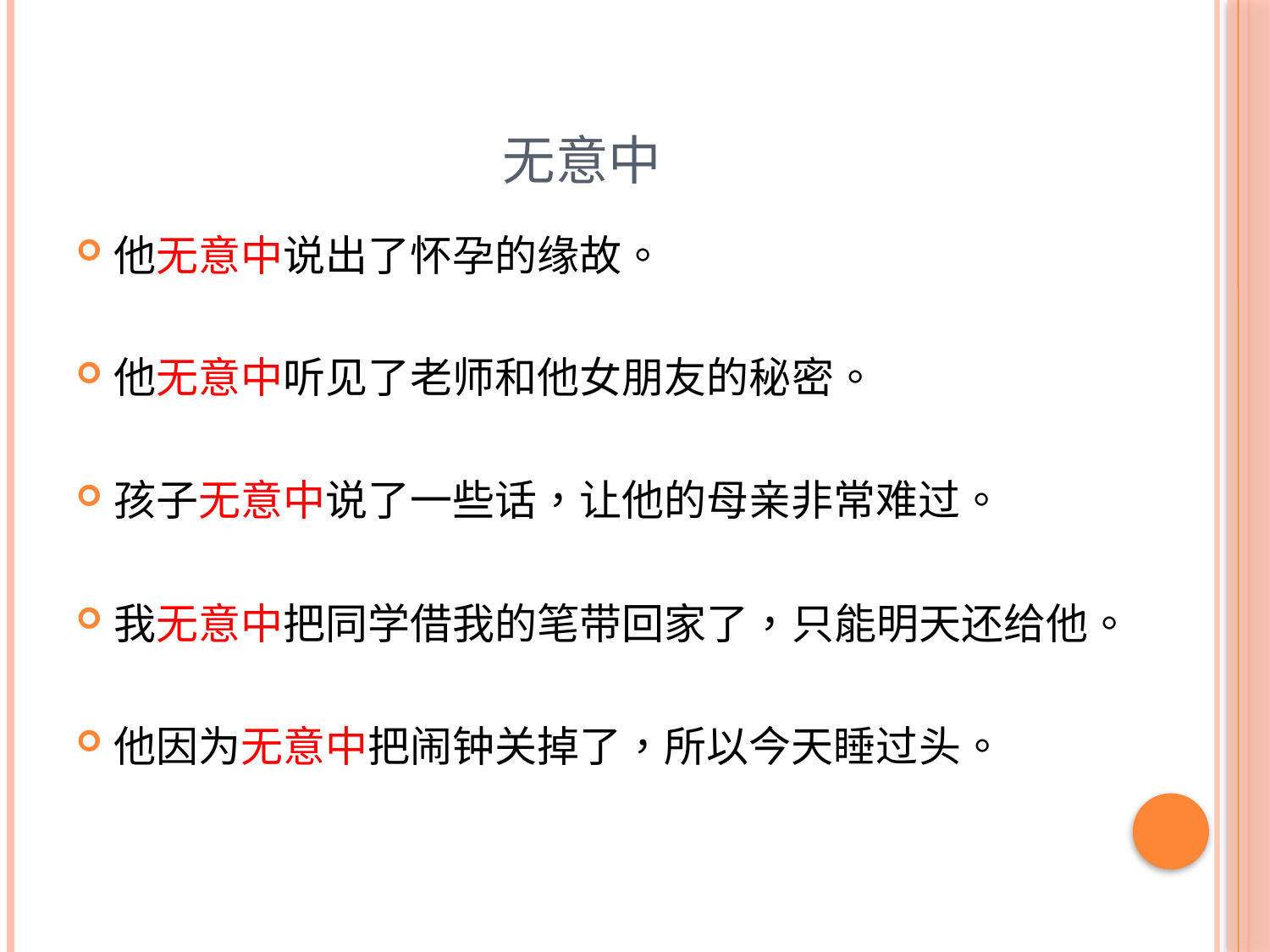

# 无意中
他无意中说出了怀孕的缘故。

他无意中听见了老师和他女朋友的秘密。

孩子无意中说了一些话，让他的母亲非常难过。

我无意中把同学借我的笔带回家了，只能明天还给他。

他因为无意中把闹钟关掉了，所以今天睡过头。